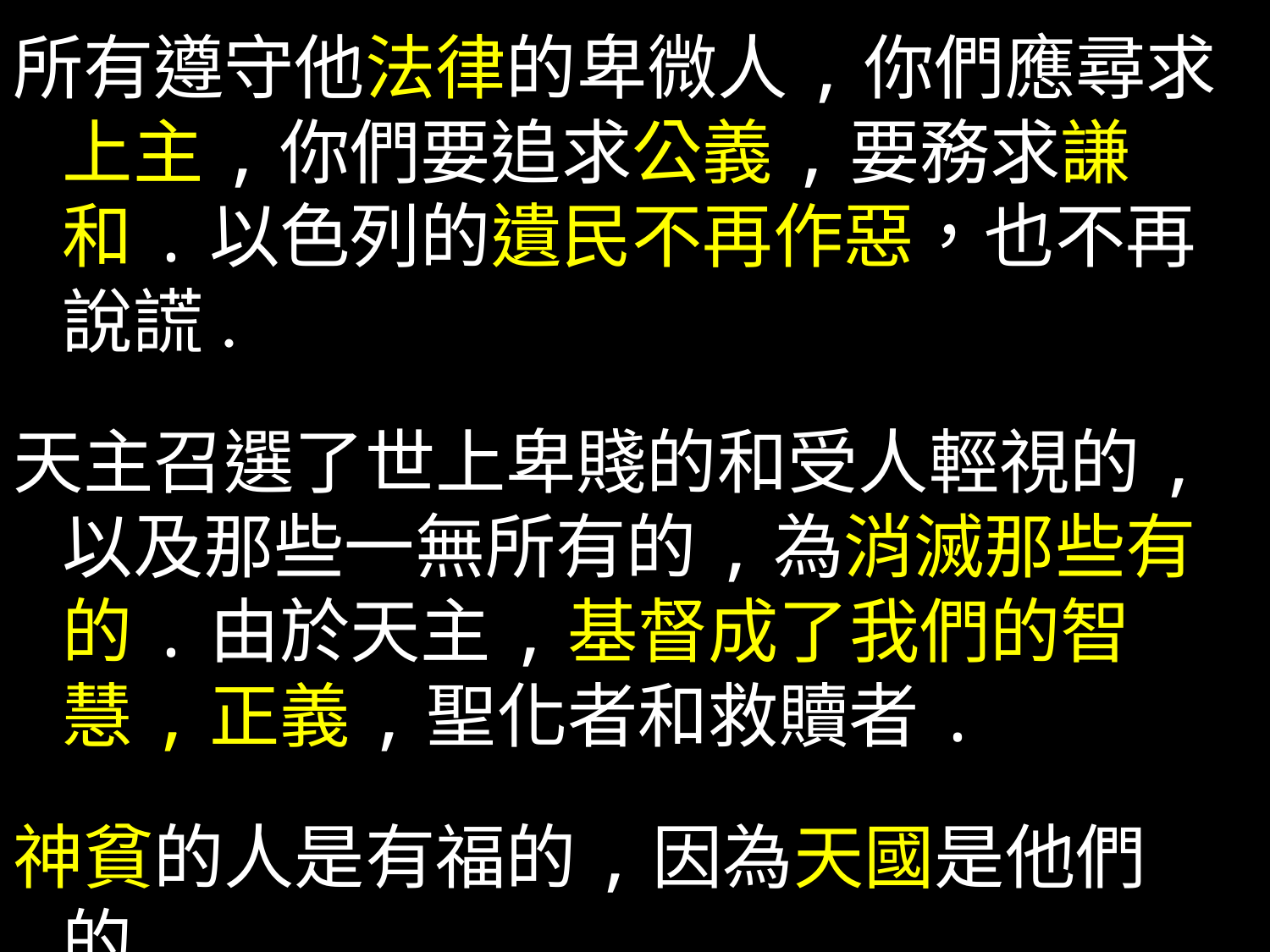

所有遵守他法律的卑微人,你們應尋求 上主,你們要追求公義,要務求謙和.以色列的遺民不再作惡，也不再說謊.
天主召選了世上卑賤的和受人輕視的,以及那些一無所有的,為消滅那些有的.由於天主,基督成了我們的智慧,正義,聖化者和救贖者.
神貧的人是有福的,因為天國是他們的.